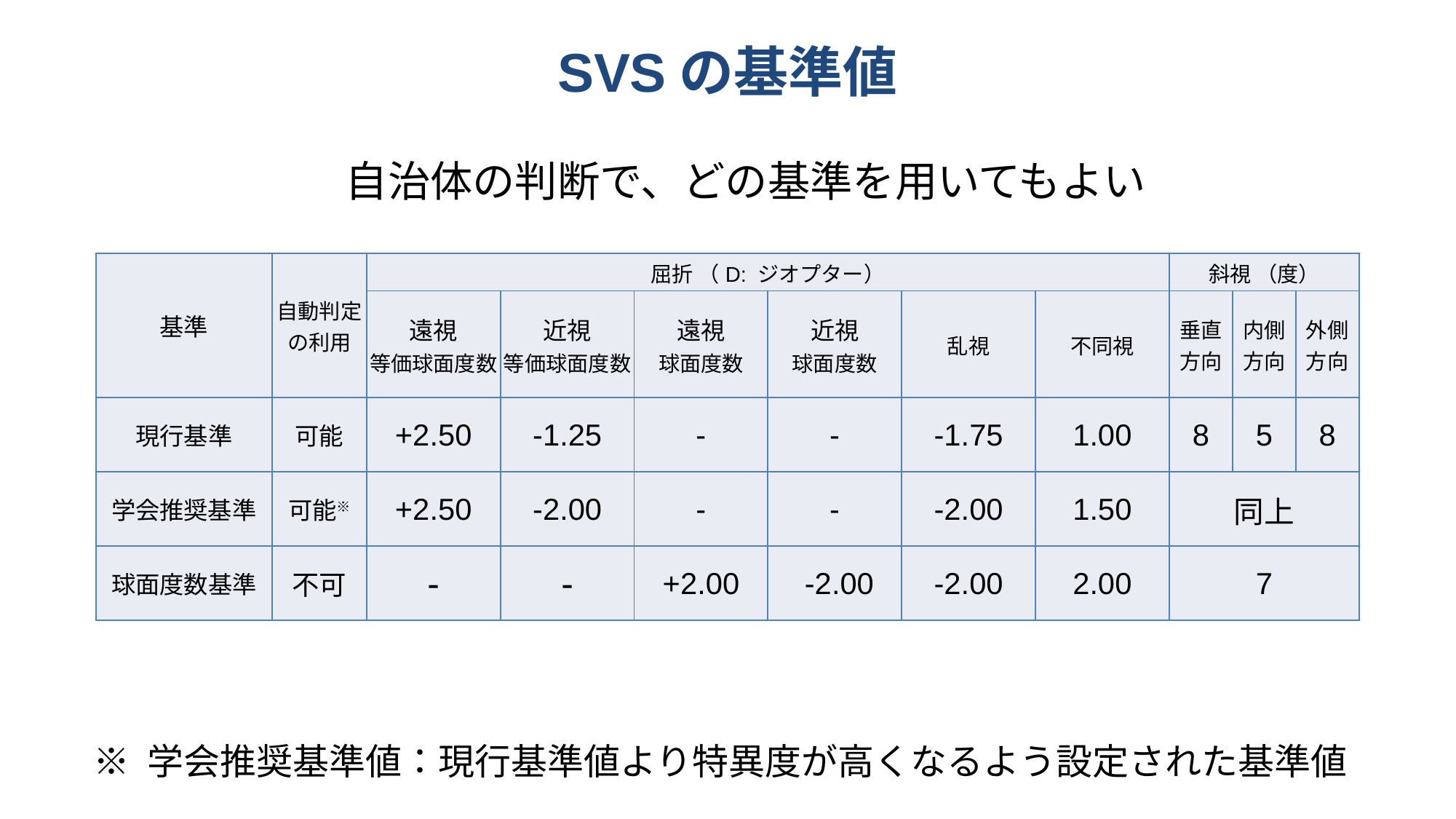

SVSの基準値
自治体の判断で、どの基準を用いてもよい
| 基準 | 自動判定 の利用 | 屈折 （D: ジオプター） |  |  |  |  |  | 斜視 （度） |  |  |
| --- | --- | --- | --- | --- | --- | --- | --- | --- | --- | --- |
|  |  | 遠視 等価球面度数 | 近視 等価球面度数 | 遠視 球面度数 | 近視 球面度数 | 乱視 | 不同視 | 垂直 方向 | 内側方向 | 外側 方向 |
| 現行基準 | 可能 | +2.50 | -1.25 | - | - | -1.75 | 1.00 | 8 | 5 | 8 |
| 学会推奨基準 | 可能※ | +2.50 | -2.00 | - | - | -2.00 | 1.50 | 同上 |  |  |
| 球面度数基準 | 不可 | - | - | +2.00 | -2.00 | -2.00 | 2.00 | 7 |  |  |
※ 学会推奨基準値：現行基準値より特異度が高くなるよう設定された基準値